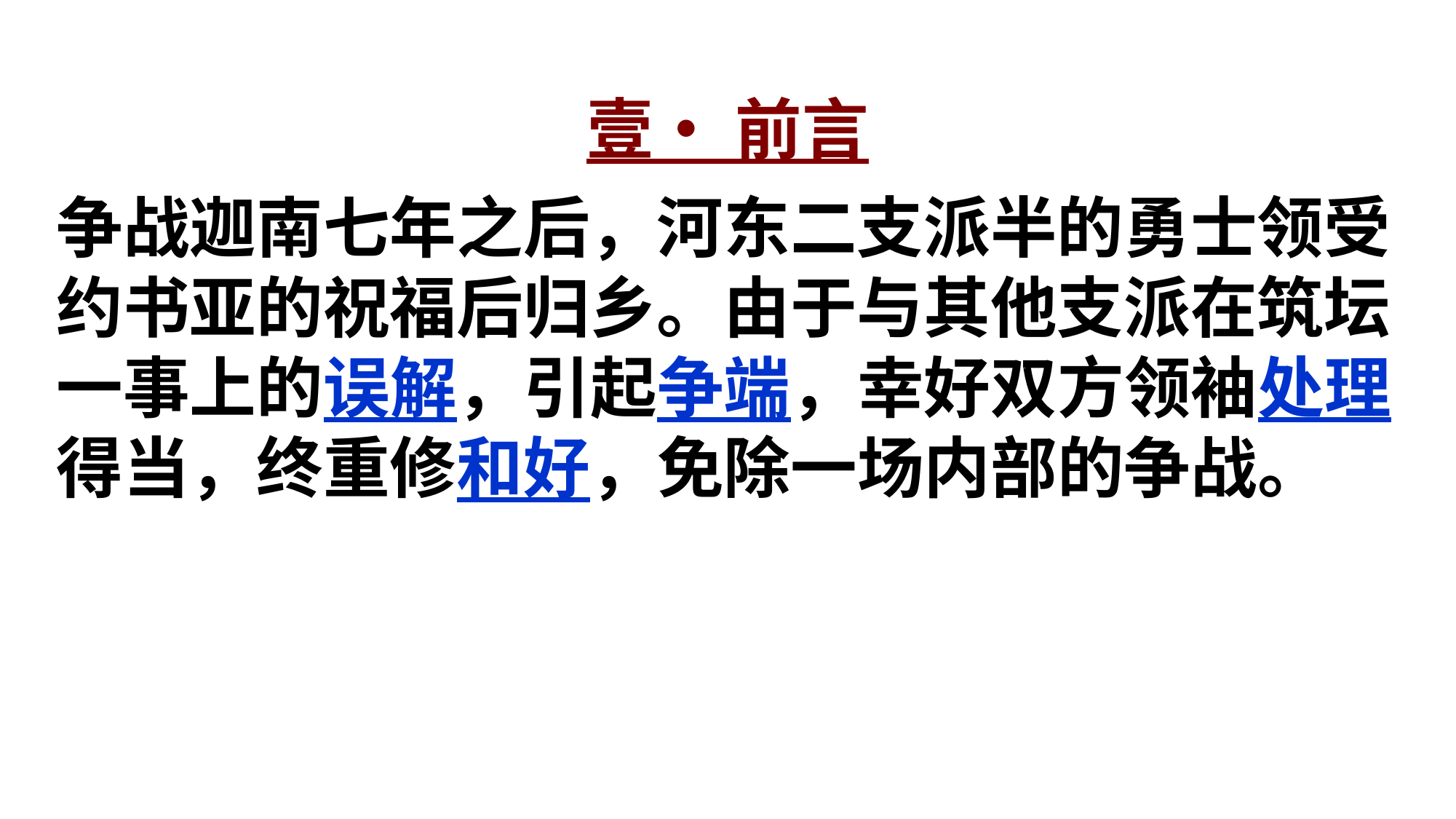

壹‧ 前言
争战迦南七年之后，河东二支派半的勇士领受约书亚的祝福后归乡。由于与其他支派在筑坛一事上的误解，引起争端，幸好双方领袖处理得当，终重修和好，免除一场内部的争战。